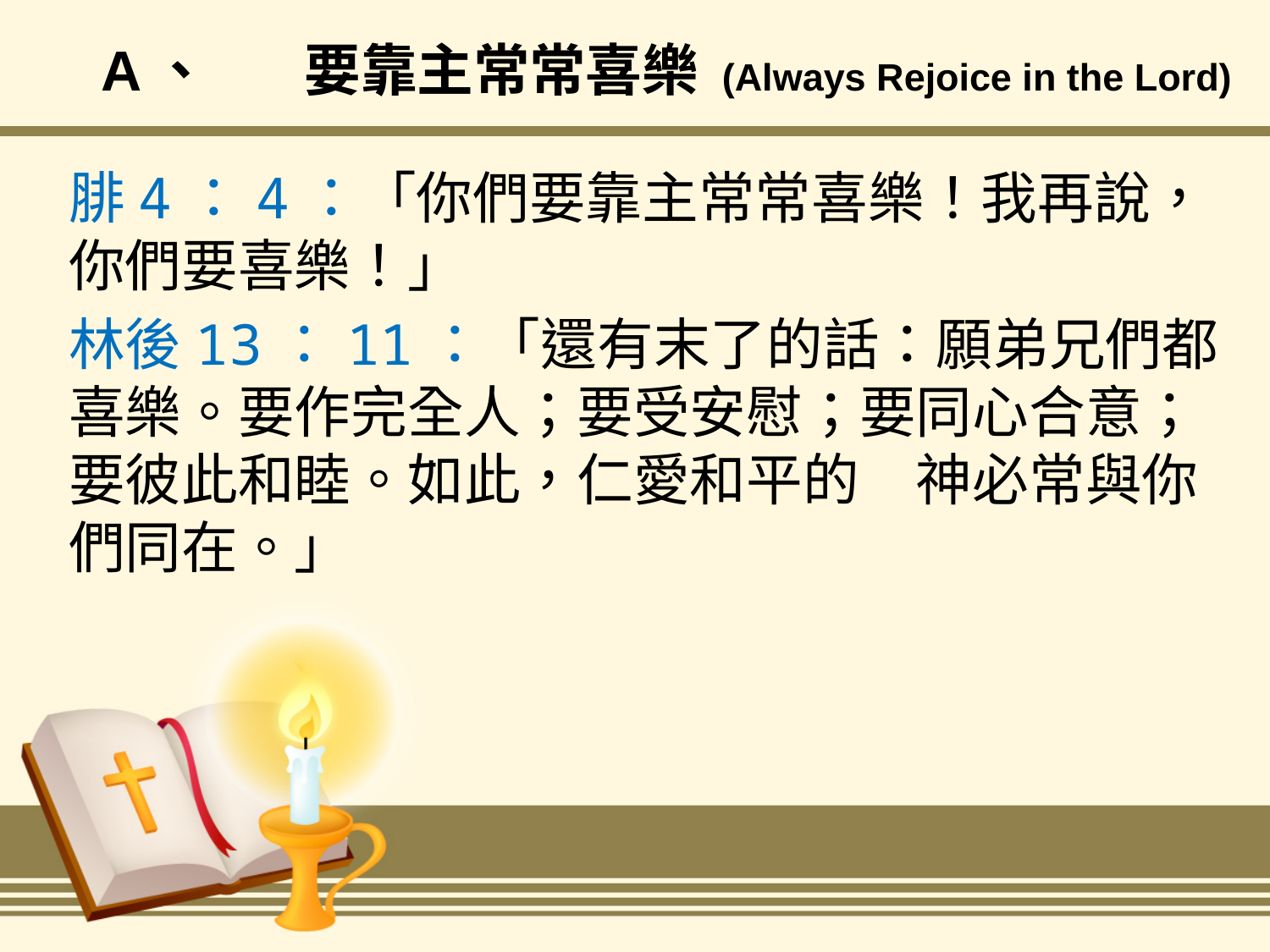

# A、	要靠主常常喜樂 (Always Rejoice in the Lord)
腓4：4：「你們要靠主常常喜樂！我再說，你們要喜樂！」
林後13：11：「還有末了的話：願弟兄們都喜樂。要作完全人；要受安慰；要同心合意；要彼此和睦。如此，仁愛和平的　神必常與你們同在。」